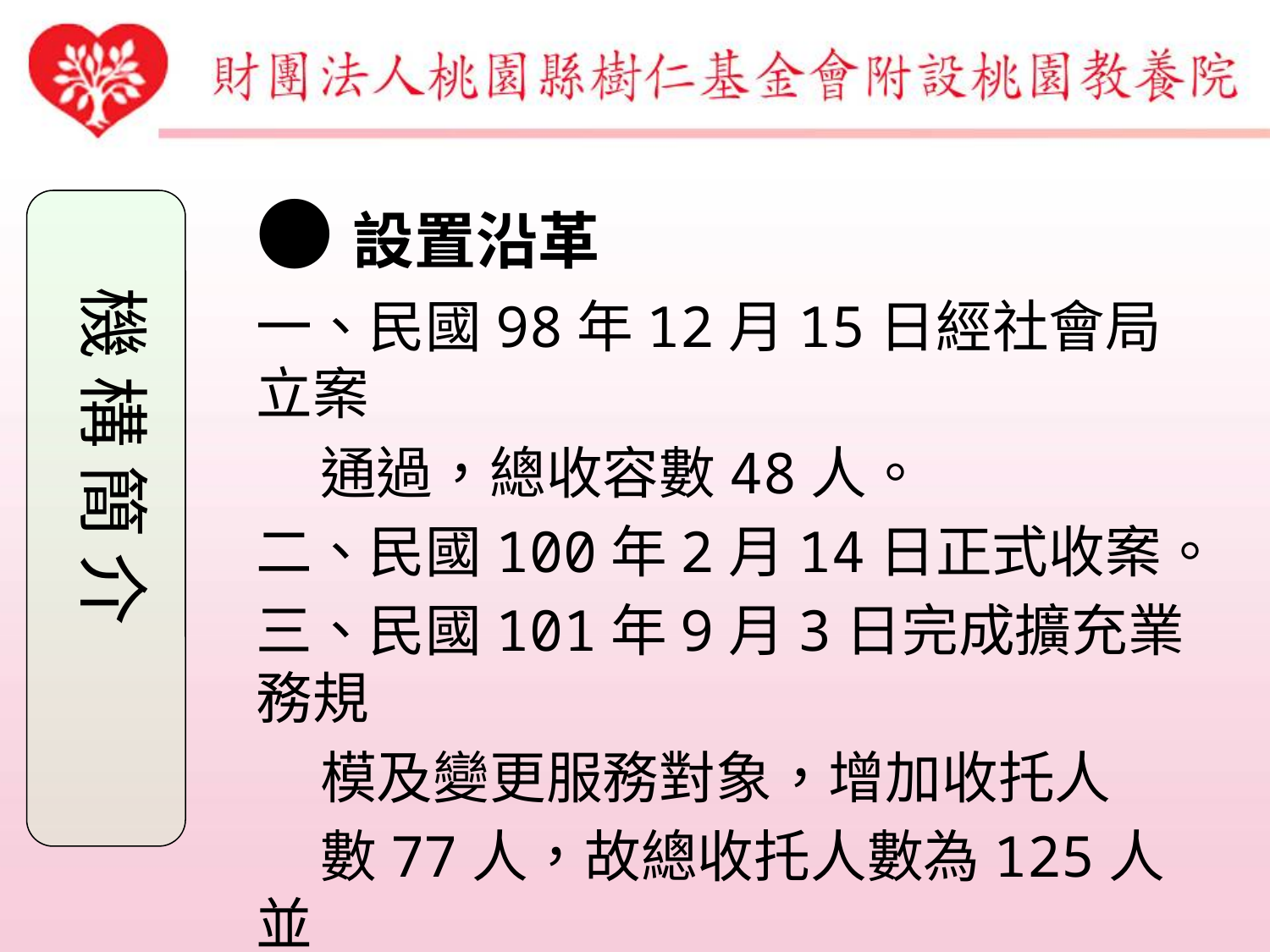

●設置沿革
一、民國98年12月15日經社會局立案
    通過，總收容數48人。
二、民國100年2月14日正式收案。
三、民國101年9月3日完成擴充業務規
    模及變更服務對象，增加收托人
    數77人，故總收托人數為125人並
    增列失智症為服務對象。

機 構 簡 介